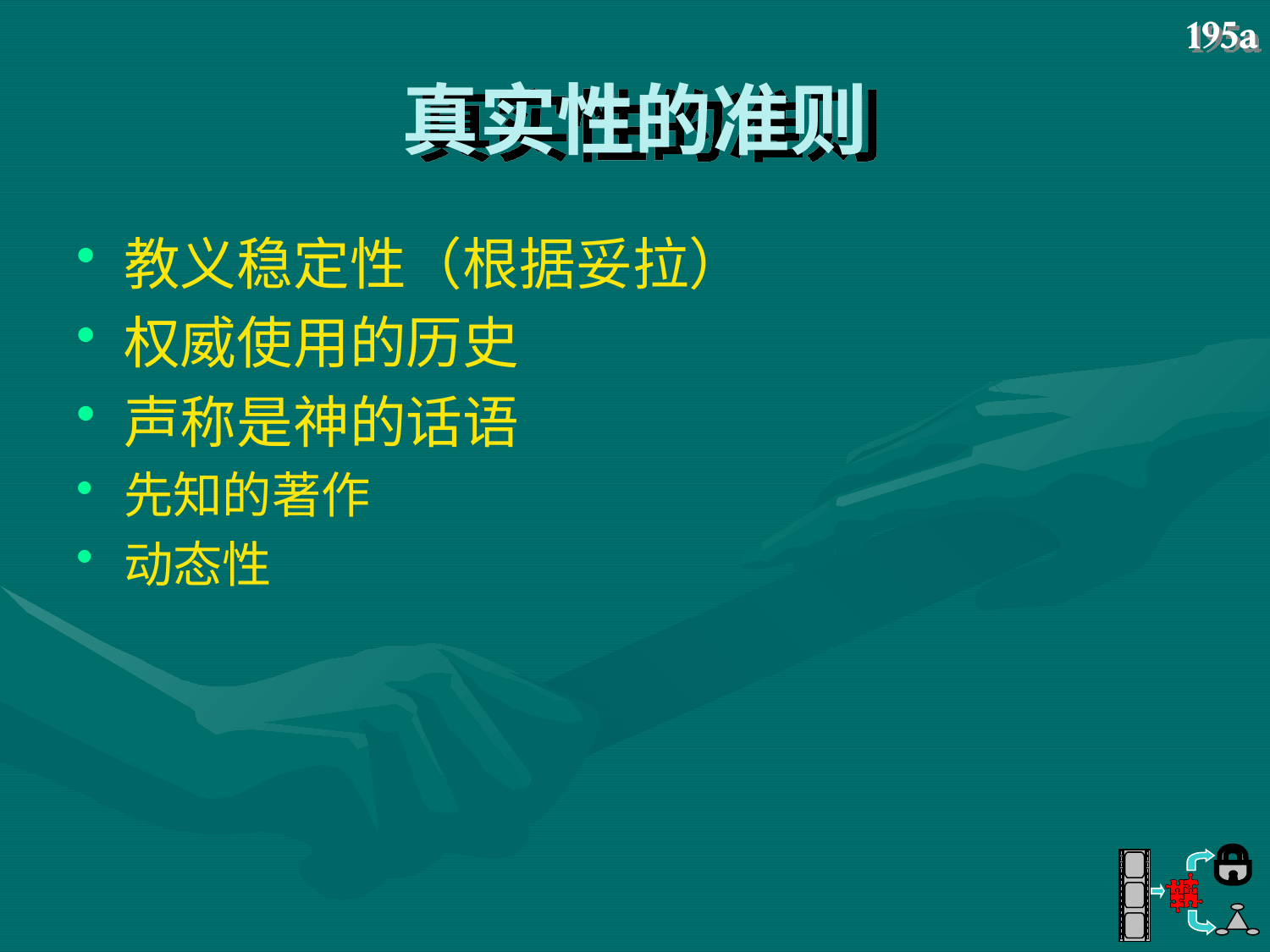

195a
# 真实性的准则
教义稳定性（根据妥拉）
权威使用的历史
声称是神的话语
先知的著作
动态性